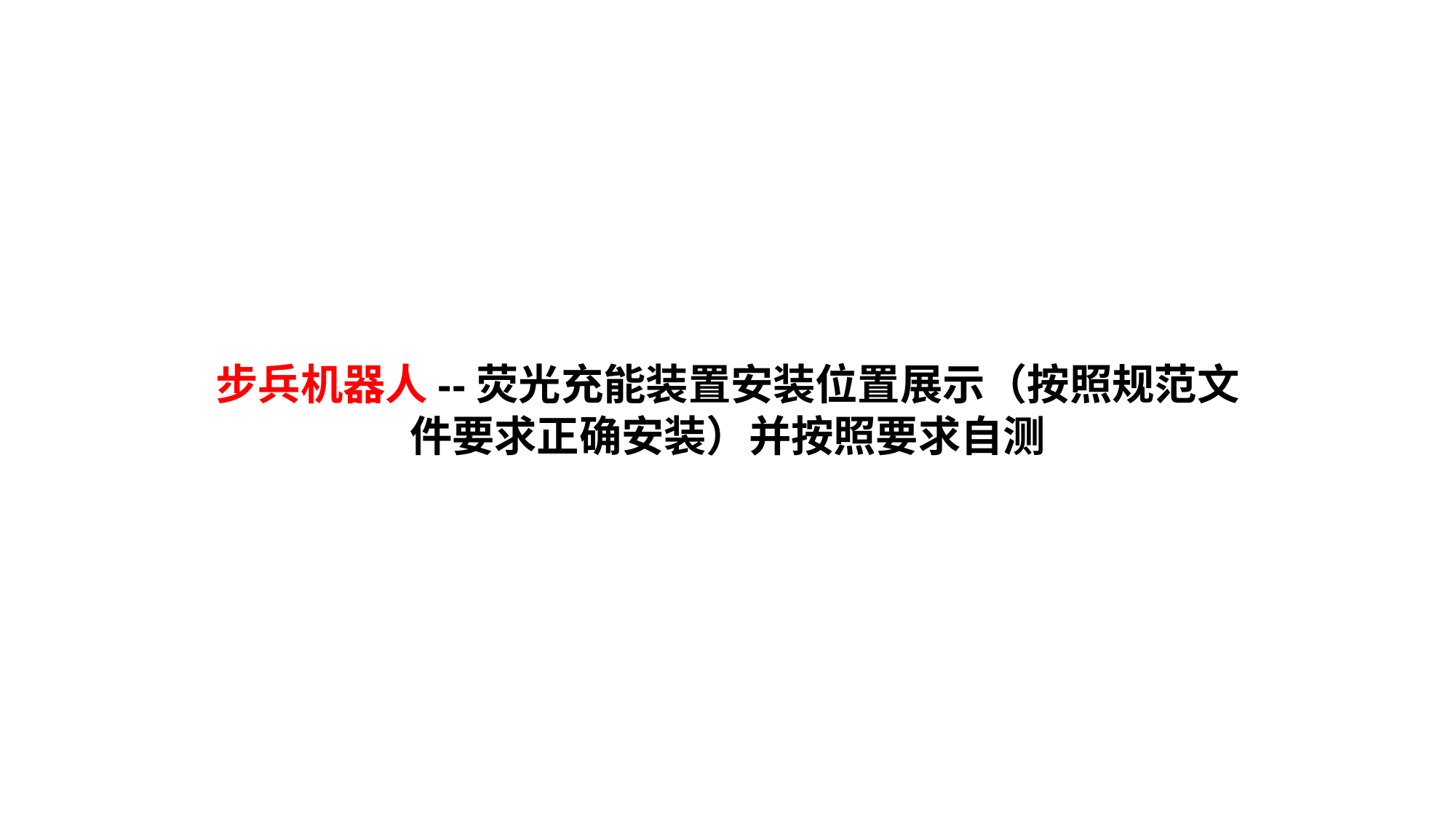

步兵机器人--荧光充能装置安装位置展示（按照规范文件要求正确安装）并按照要求自测